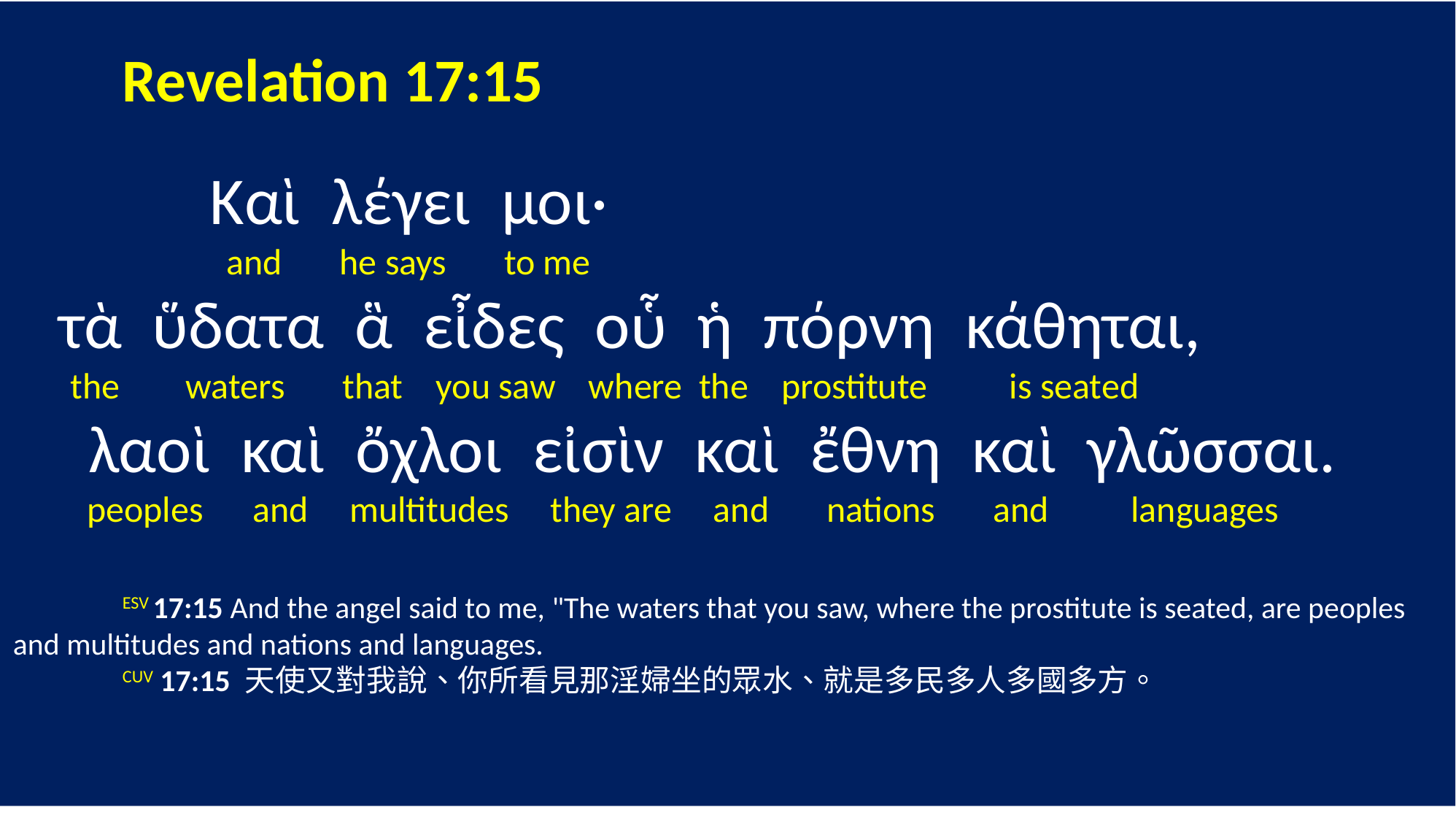

Revelation 17:15

             Καὶ  λέγει  μοι·
                          and       he says       to me
   τὰ  ὕδατα  ἃ  εἶδες  οὗ  ἡ  πόρνη  κάθηται,
       the        waters       that    you saw    where  the    prostitute          is seated
     λαοὶ  καὶ  ὄχλοι  εἰσὶν  καὶ  ἔθνη  καὶ  γλῶσσαι.
         peoples      and     multitudes     they are     and       nations       and          languages

	ESV 17:15 And the angel said to me, "The waters that you saw, where the prostitute is seated, are peoples and multitudes and nations and languages.
	CUV 17:15 天使又對我說、你所看見那淫婦坐的眾水、就是多民多人多國多方。